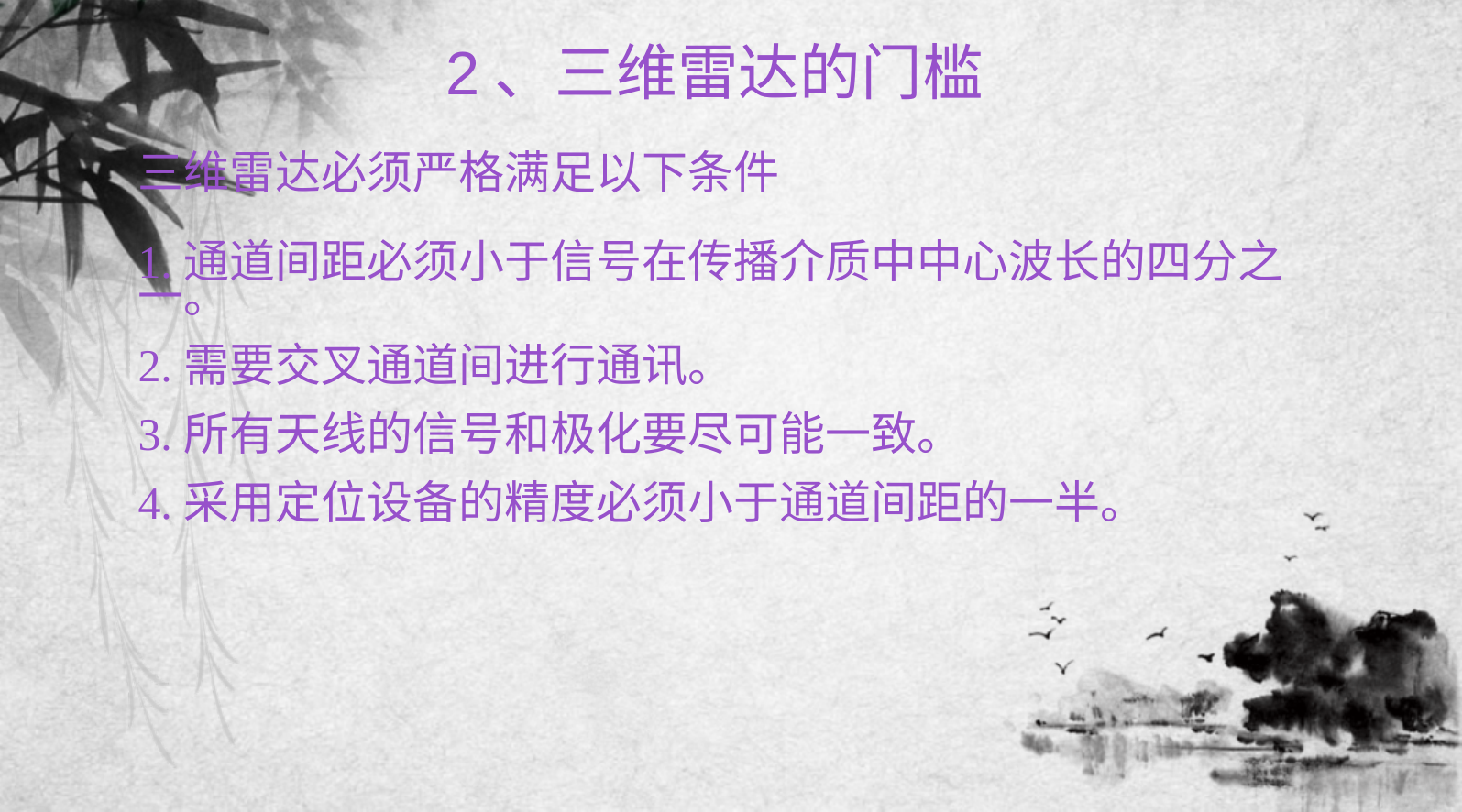

2、三维雷达的门槛
三维雷达必须严格满足以下条件

1.通道间距必须小于信号在传播介质中中心波长的四分之一。

2.需要交叉通道间进行通讯。

3.所有天线的信号和极化要尽可能一致。

4.采用定位设备的精度必须小于通道间距的一半。